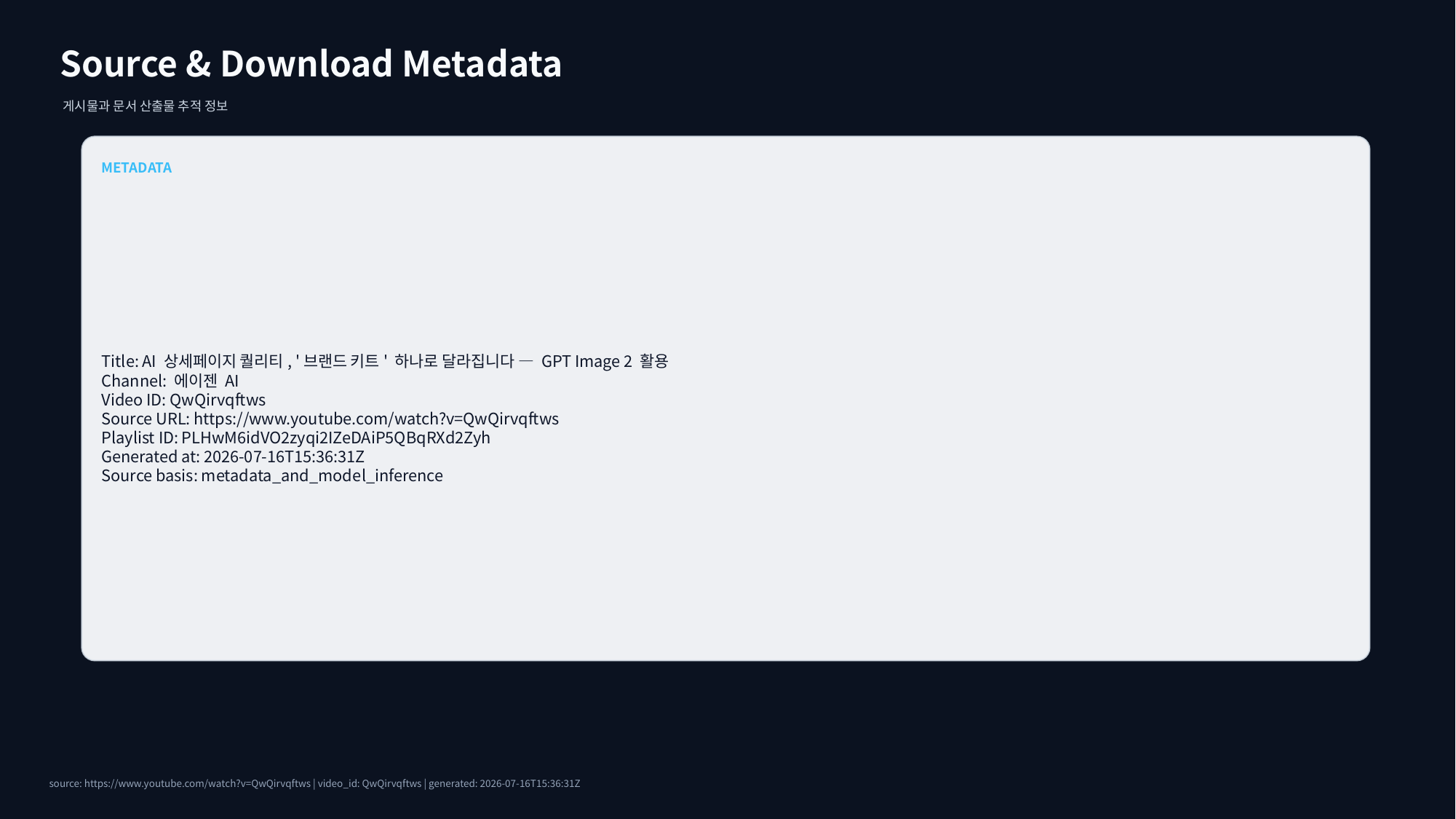

Source & Download Metadata
게시물과 문서 산출물 추적 정보

METADATA
Title: AI 상세페이지 퀄리티, '브랜드 키트' 하나로 달라집니다 — GPT Image 2 활용
Channel: 에이젠 AI
Video ID: QwQirvqftws
Source URL: https://www.youtube.com/watch?v=QwQirvqftws
Playlist ID: PLHwM6idVO2zyqi2IZeDAiP5QBqRXd2Zyh
Generated at: 2026-07-16T15:36:31Z
Source basis: metadata_and_model_inference
source: https://www.youtube.com/watch?v=QwQirvqftws | video_id: QwQirvqftws | generated: 2026-07-16T15:36:31Z